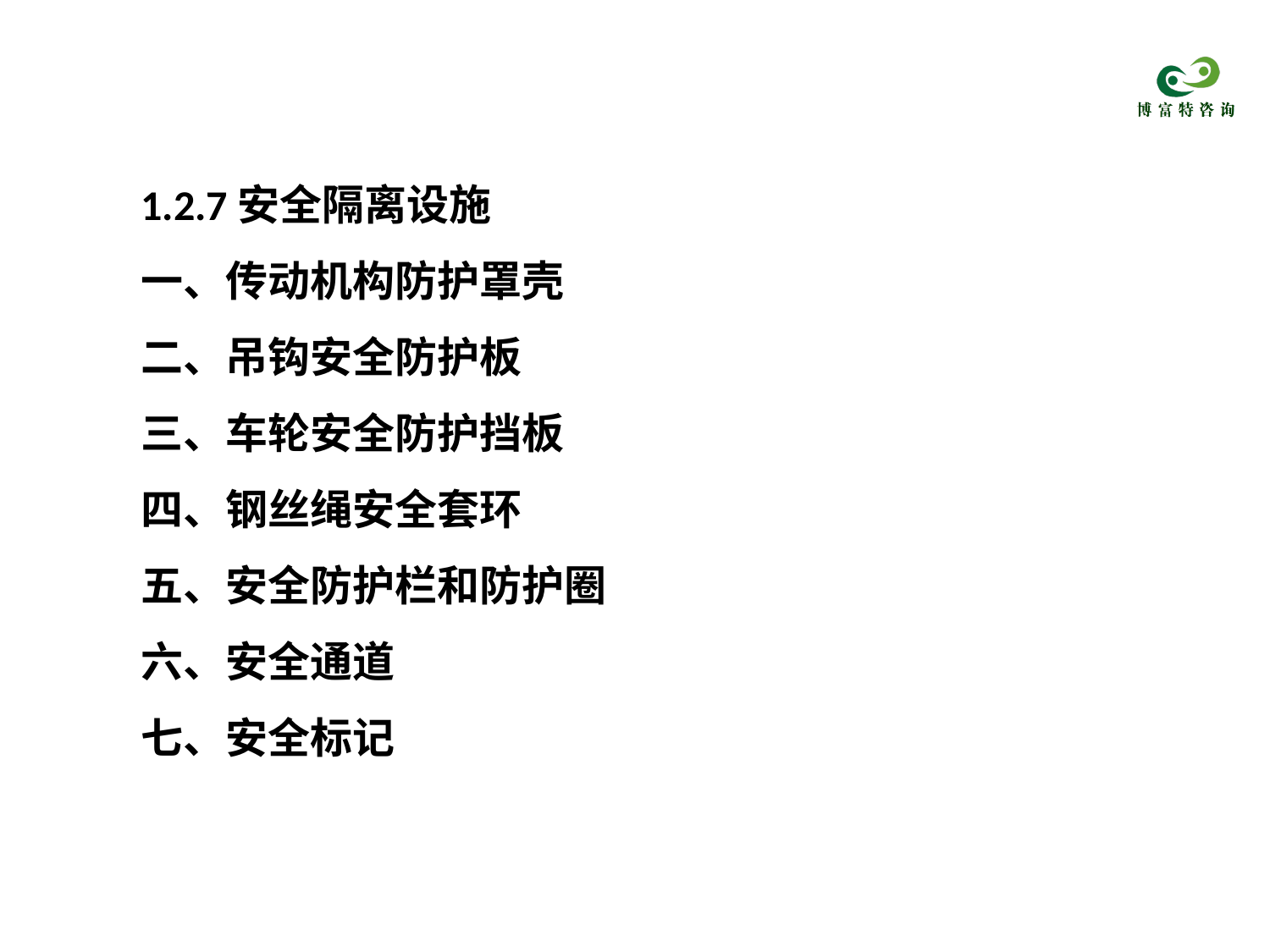

1.2.7安全隔离设施
一、传动机构防护罩壳
二、吊钩安全防护板
三、车轮安全防护挡板
四、钢丝绳安全套环
五、安全防护栏和防护圈
六、安全通道
七、安全标记
21